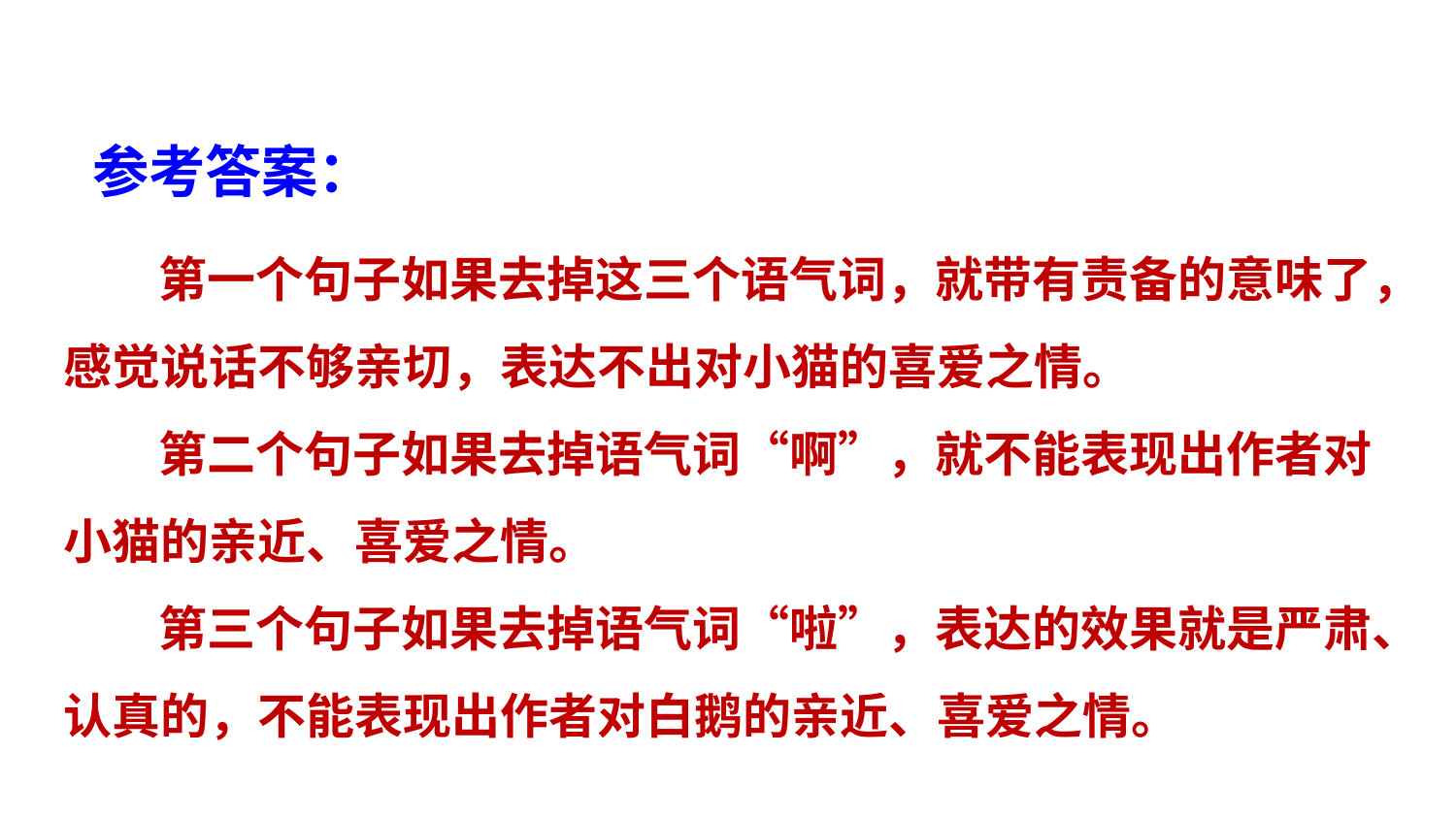

参考答案：
 第一个句子如果去掉这三个语气词，就带有责备的意味了，感觉说话不够亲切，表达不出对小猫的喜爱之情。
 第二个句子如果去掉语气词“啊”，就不能表现出作者对小猫的亲近、喜爱之情。
 第三个句子如果去掉语气词“啦”，表达的效果就是严肃、认真的，不能表现出作者对白鹅的亲近、喜爱之情。